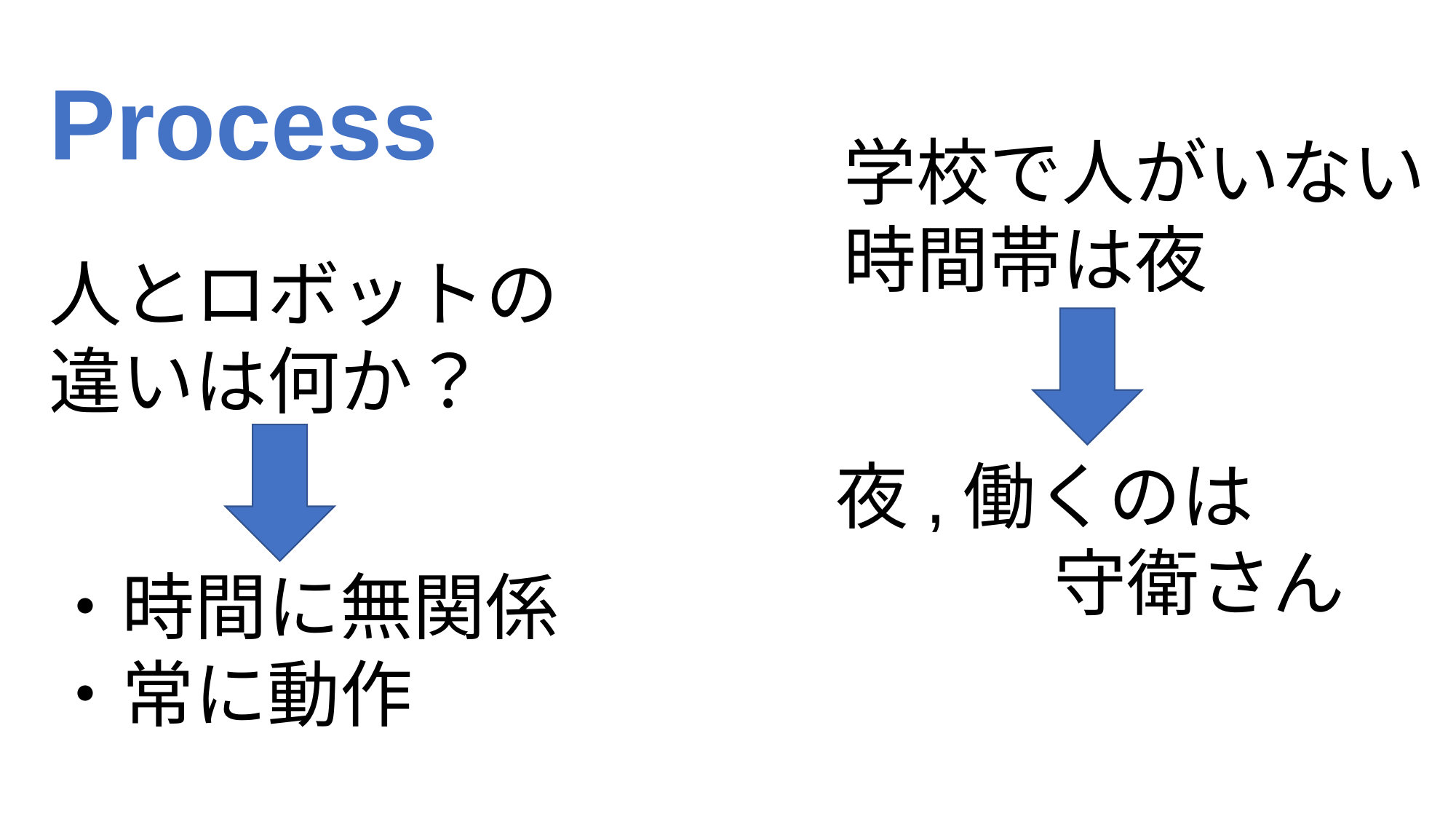

Process
学校で人がいない時間帯は夜
人とロボットの違いは何か？

夜,働くのは
		守衛さん
・時間に無関係
・常に動作